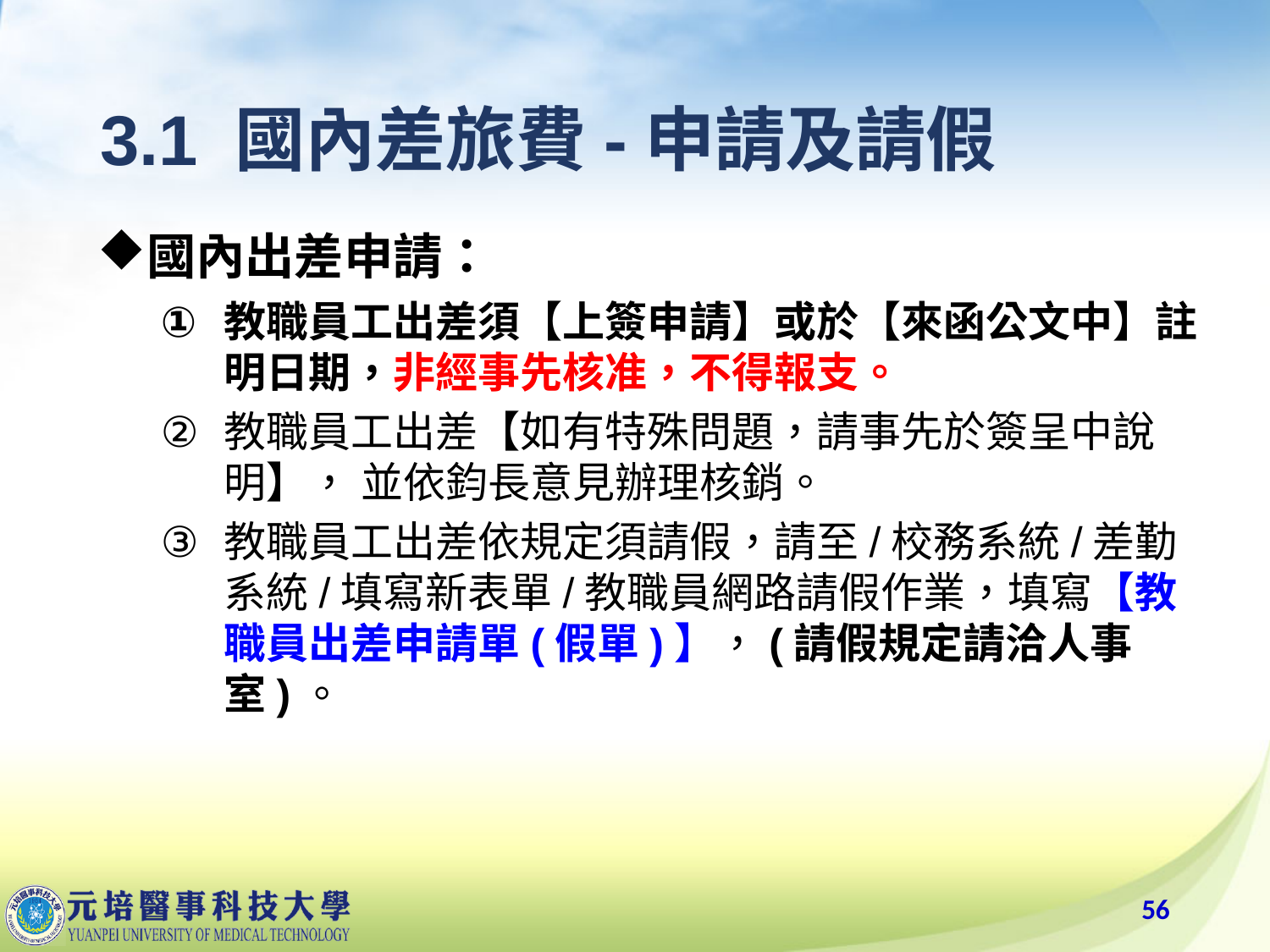

# 3.1 國內差旅費-申請及請假
國內出差申請：
教職員工出差須【上簽申請】或於【來函公文中】註明日期，非經事先核准，不得報支。
教職員工出差【如有特殊問題，請事先於簽呈中說明】， 並依鈞長意見辦理核銷。
教職員工出差依規定須請假，請至/校務系統/差勤系統/填寫新表單/教職員網路請假作業，填寫【教職員出差申請單(假單)】，(請假規定請洽人事室)。

56